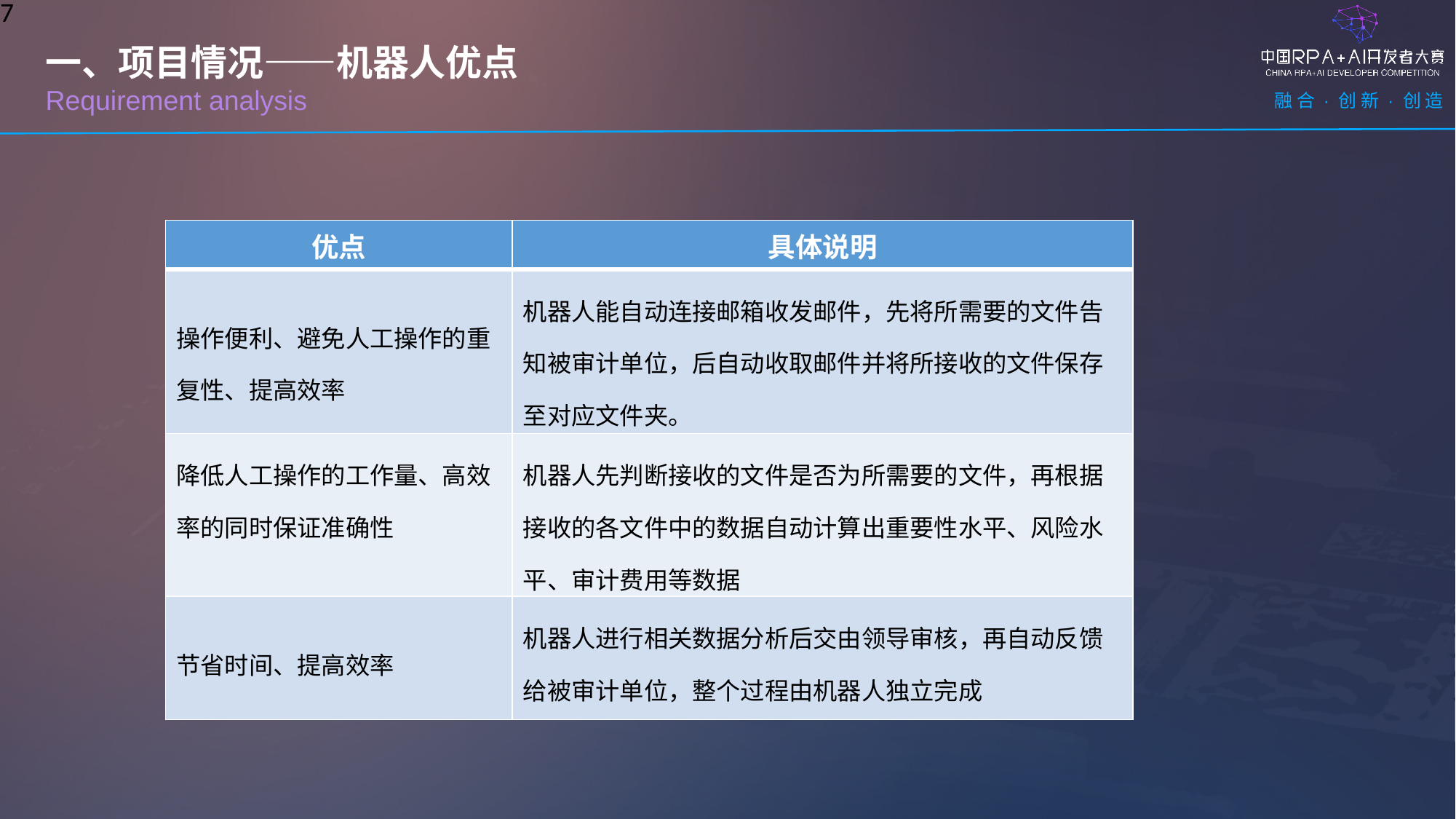

7
一、项目情况——机器人优点
Requirement analysis
| 优点 | 具体说明 |
| --- | --- |
| 操作便利、避免人工操作的重复性、提高效率 | 机器人能自动连接邮箱收发邮件，先将所需要的文件告知被审计单位，后自动收取邮件并将所接收的文件保存至对应文件夹。 |
| 降低人工操作的工作量、高效率的同时保证准确性 | 机器人先判断接收的文件是否为所需要的文件，再根据接收的各文件中的数据自动计算出重要性水平、风险水平、审计费用等数据 |
| 节省时间、提高效率 | 机器人进行相关数据分析后交由领导审核，再自动反馈给被审计单位，整个过程由机器人独立完成 |